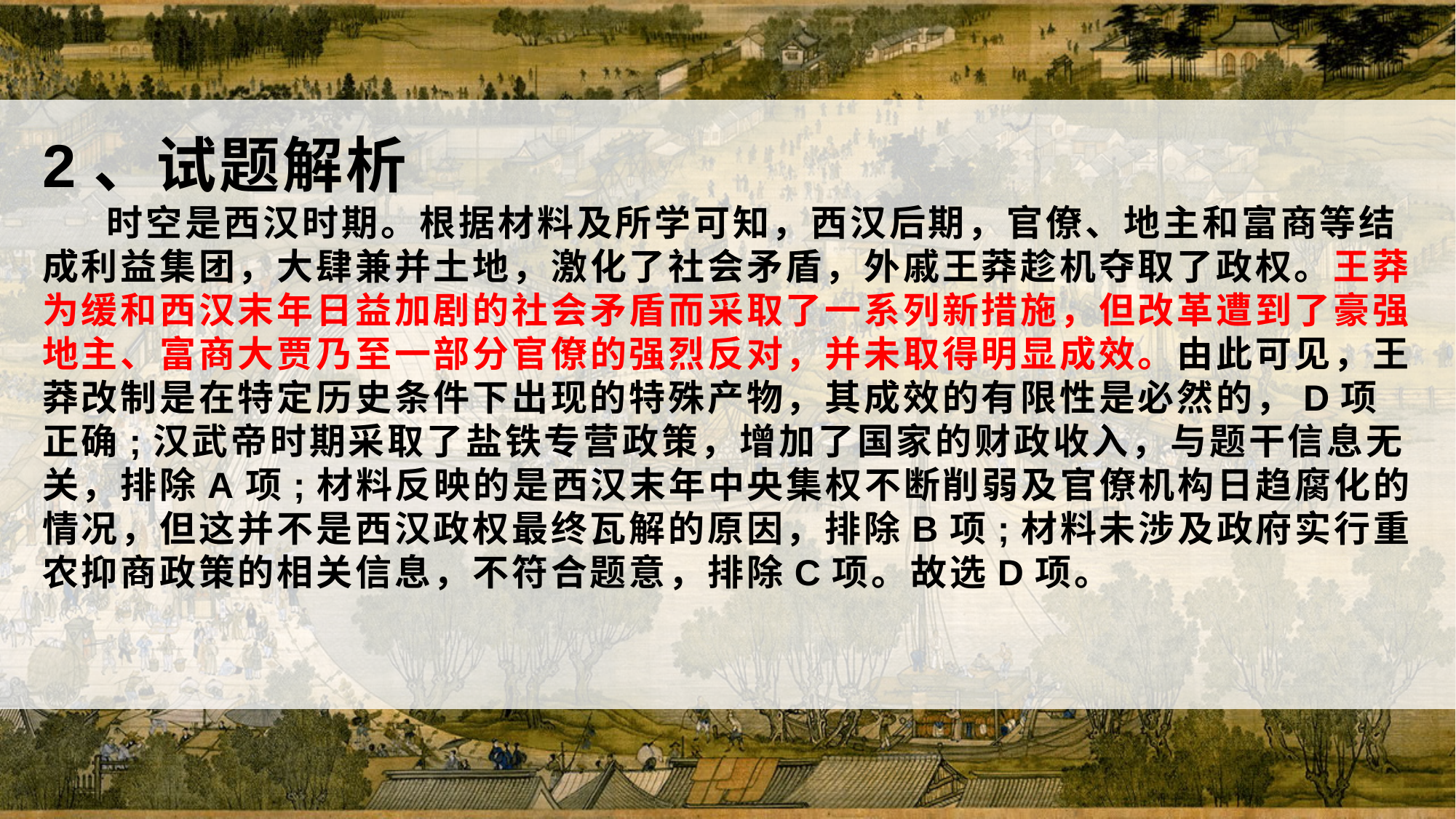

2、试题解析
      时空是西汉时期。根据材料及所学可知，西汉后期，官僚、地主和富商等结成利益集团，大肆兼并土地，激化了社会矛盾，外戚王莽趁机夺取了政权。王莽为缓和西汉末年日益加剧的社会矛盾而采取了一系列新措施，但改革遭到了豪强地主、富商大贾乃至一部分官僚的强烈反对，并未取得明显成效。由此可见，王莽改制是在特定历史条件下出现的特殊产物，其成效的有限性是必然的，D项正确;汉武帝时期采取了盐铁专营政策，增加了国家的财政收入，与题干信息无关，排除A项;材料反映的是西汉末年中央集权不断削弱及官僚机构日趋腐化的情况，但这并不是西汉政权最终瓦解的原因，排除B项;材料未涉及政府实行重农抑商政策的相关信息，不符合题意，排除C项。故选D项。